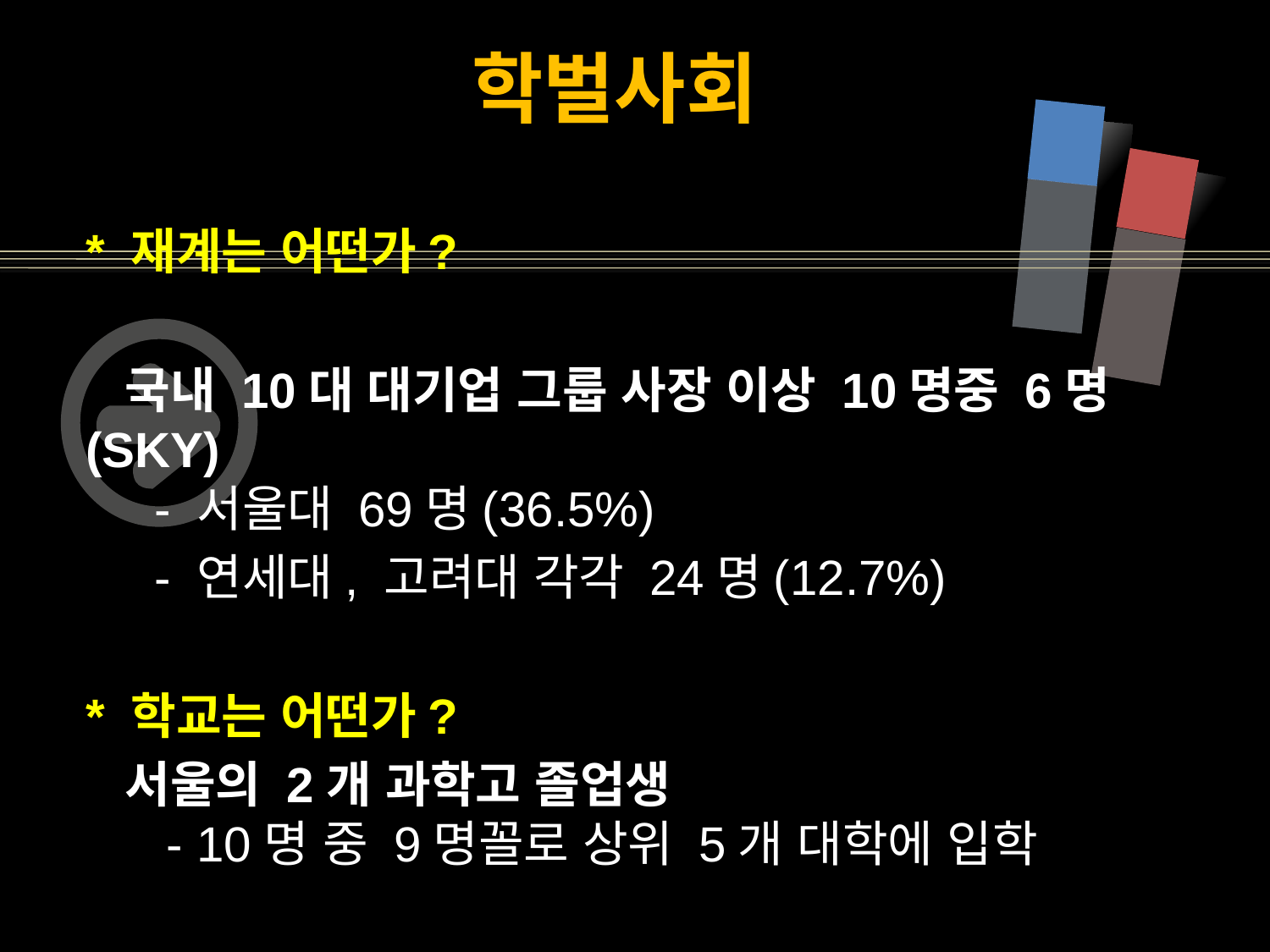

# 학벌사회
* 재계는 어떤가?

  국내 10대 대기업 그룹 사장 이상 10명중 6명(SKY)
     - 서울대 69명(36.5%)
     - 연세대, 고려대 각각 24명(12.7%)

* 학교는 어떤가?
  서울의 2개 과학고 졸업생
     - 10명 중 9명꼴로 상위 5개 대학에 입학